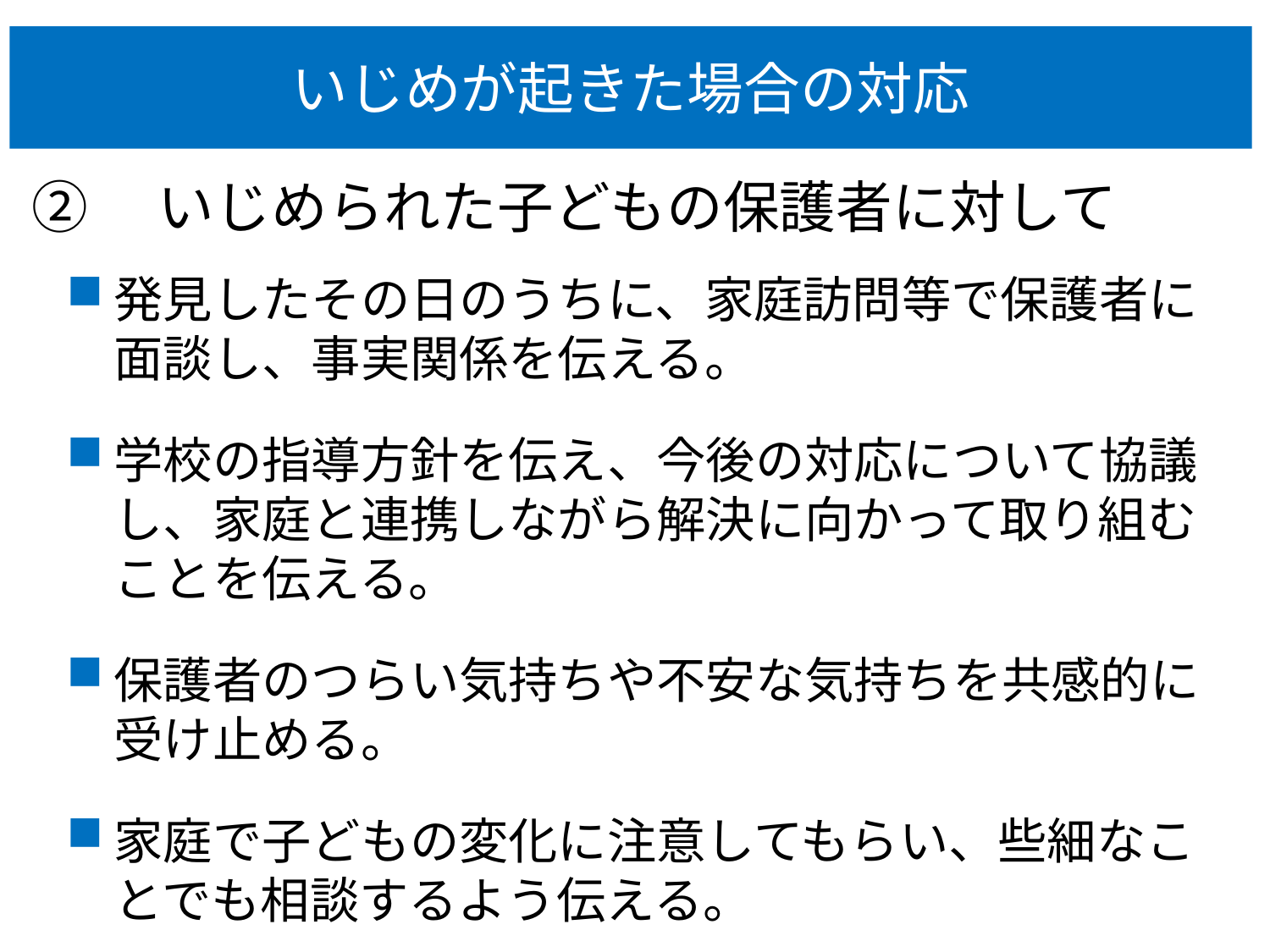

# いじめが起きた場合の対応
②　いじめられた子どもの保護者に対して

発見したその日のうちに、家庭訪問等で保護者に面談し、事実関係を伝える。

学校の指導方針を伝え、今後の対応について協議し、家庭と連携しながら解決に向かって取り組むことを伝える。

保護者のつらい気持ちや不安な気持ちを共感的に受け止める。

家庭で子どもの変化に注意してもらい、些細なことでも相談するよう伝える。